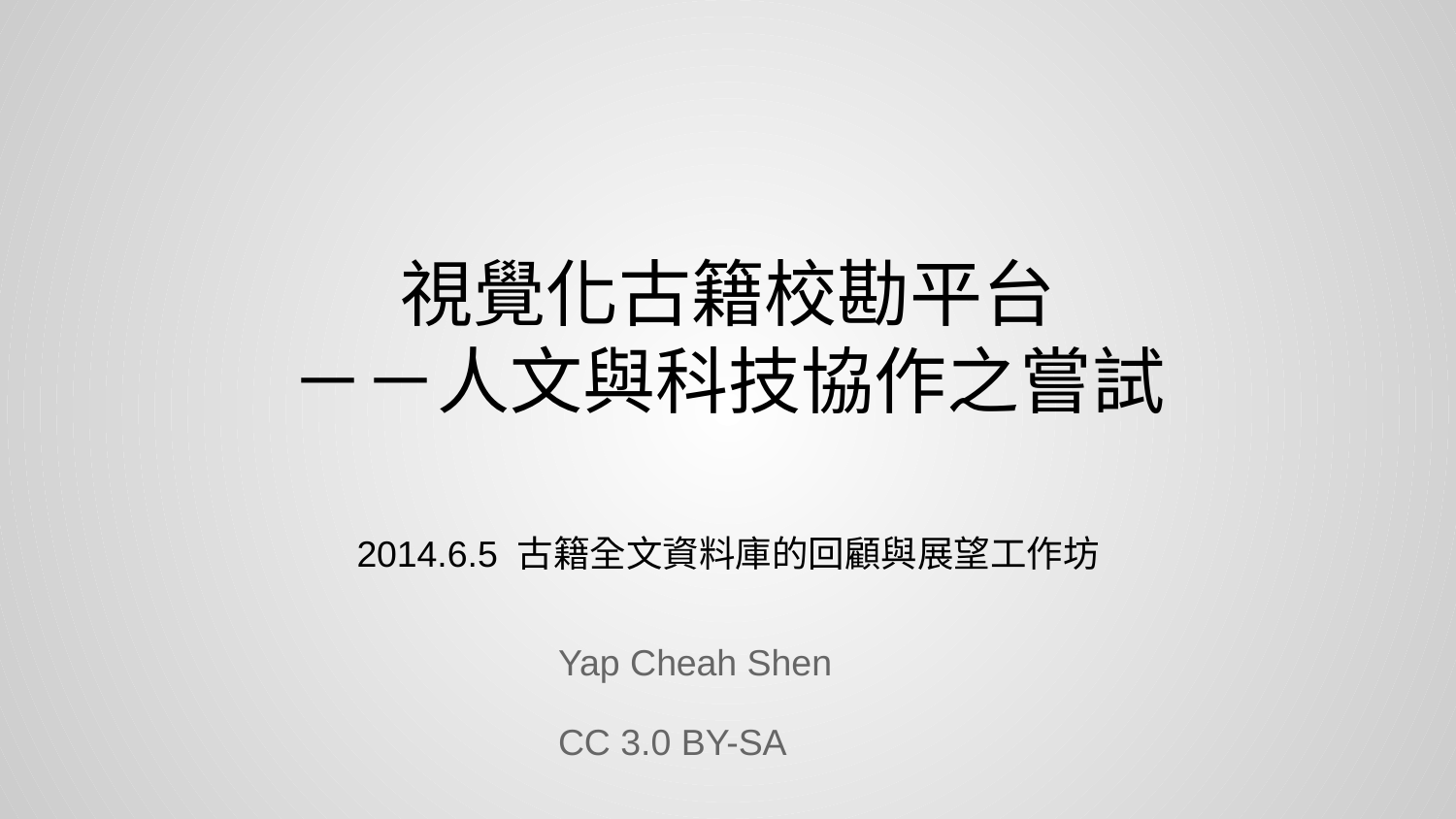

# 視覺化古籍校勘平台 －－人文與科技協作之嘗試
2014.6.5 古籍全文資料庫的回顧與展望工作坊
Yap Cheah Shen
CC 3.0 BY-SA